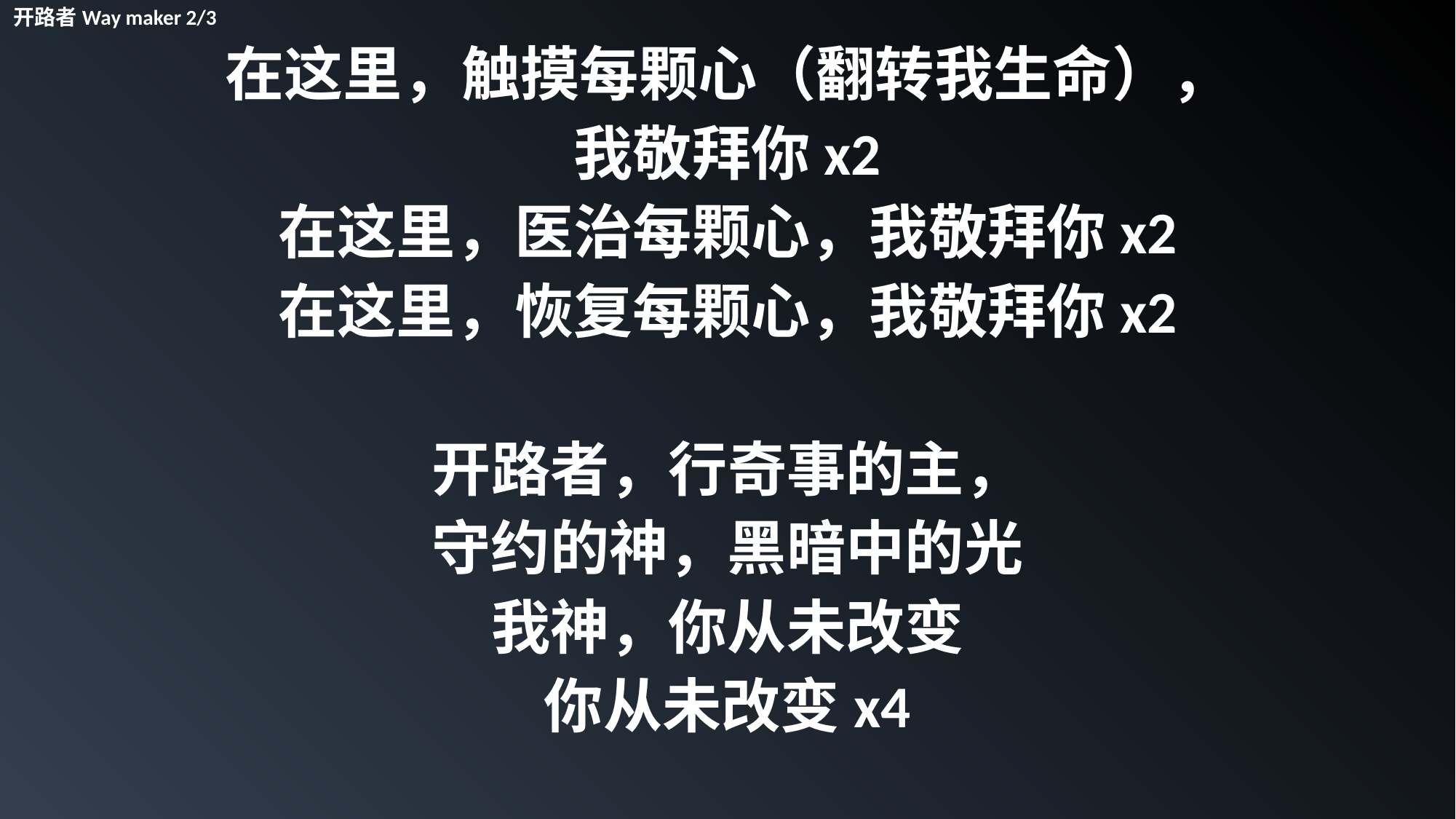

开路者Way maker 2/3
在这里，触摸每颗心（翻转我生命），
我敬拜你x2
在这里，医治每颗心，我敬拜你x2
在这里，恢复每颗心，我敬拜你x2

开路者，行奇事的主，
守约的神，黑暗中的光
我神，你从未改变
你从未改变x4